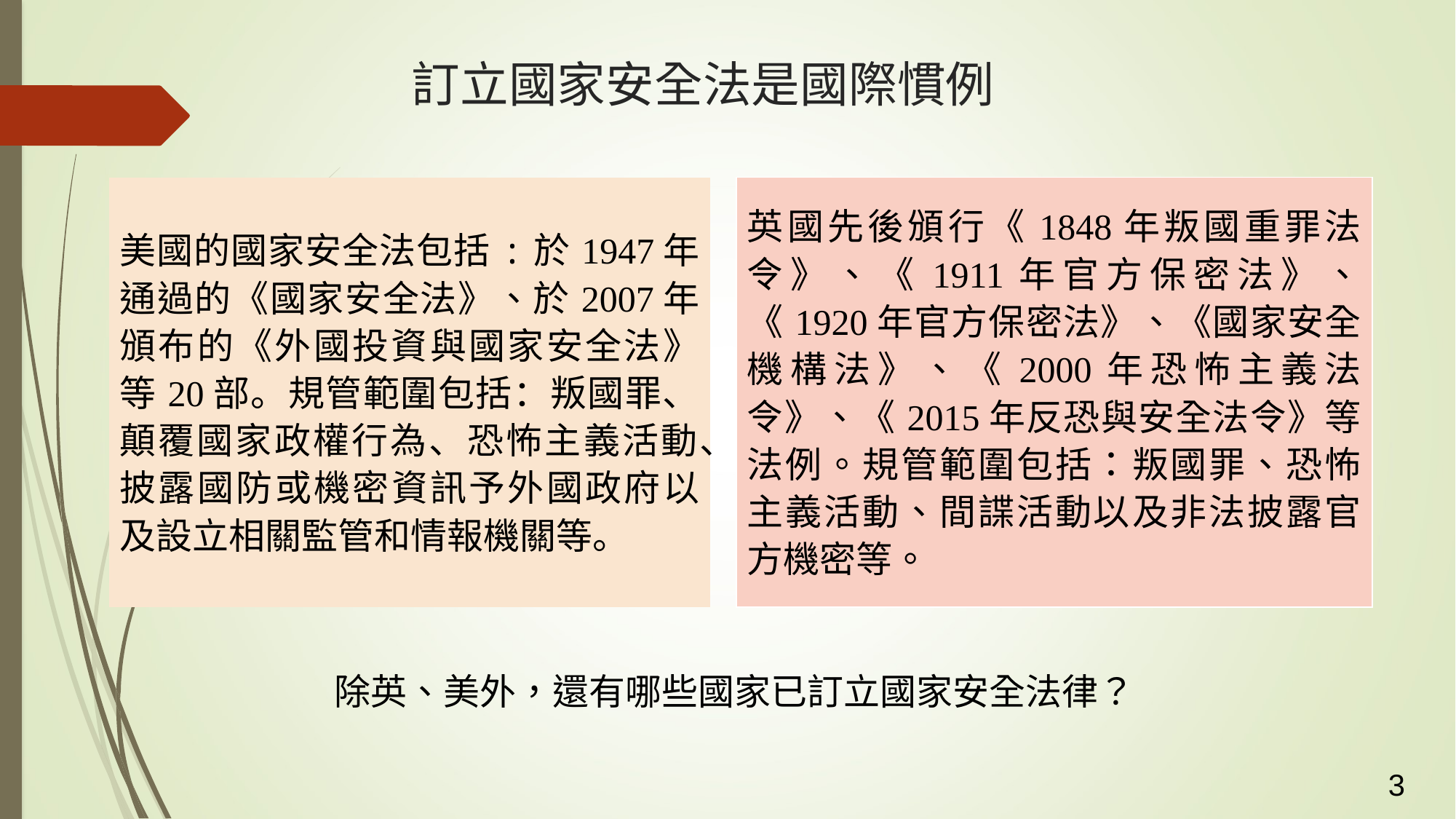

# 訂立國家安全法是國際慣例
| 美國的國家安全法包括:於1947年通過的《國家安全法》、於2007年頒布的《外國投資與國家安全法》等20部。規管範圍包括：叛國罪、顛覆國家政權行為、恐怖主義活動、披露國防或機密資訊予外國政府以及設立相關監管和情報機關等。 |
| --- |
| 英國先後頒行《1848年叛國重罪法令》、《1911年官方保密法》、《1920年官方保密法》、《國家安全機構法》、《2000年恐怖主義法令》、《2015年反恐與安全法令》等法例。規管範圍包括：叛國罪、恐怖主義活動、間諜活動以及非法披露官方機密等。 |
| --- |
除英、美外，還有哪些國家已訂立國家安全法律？
3